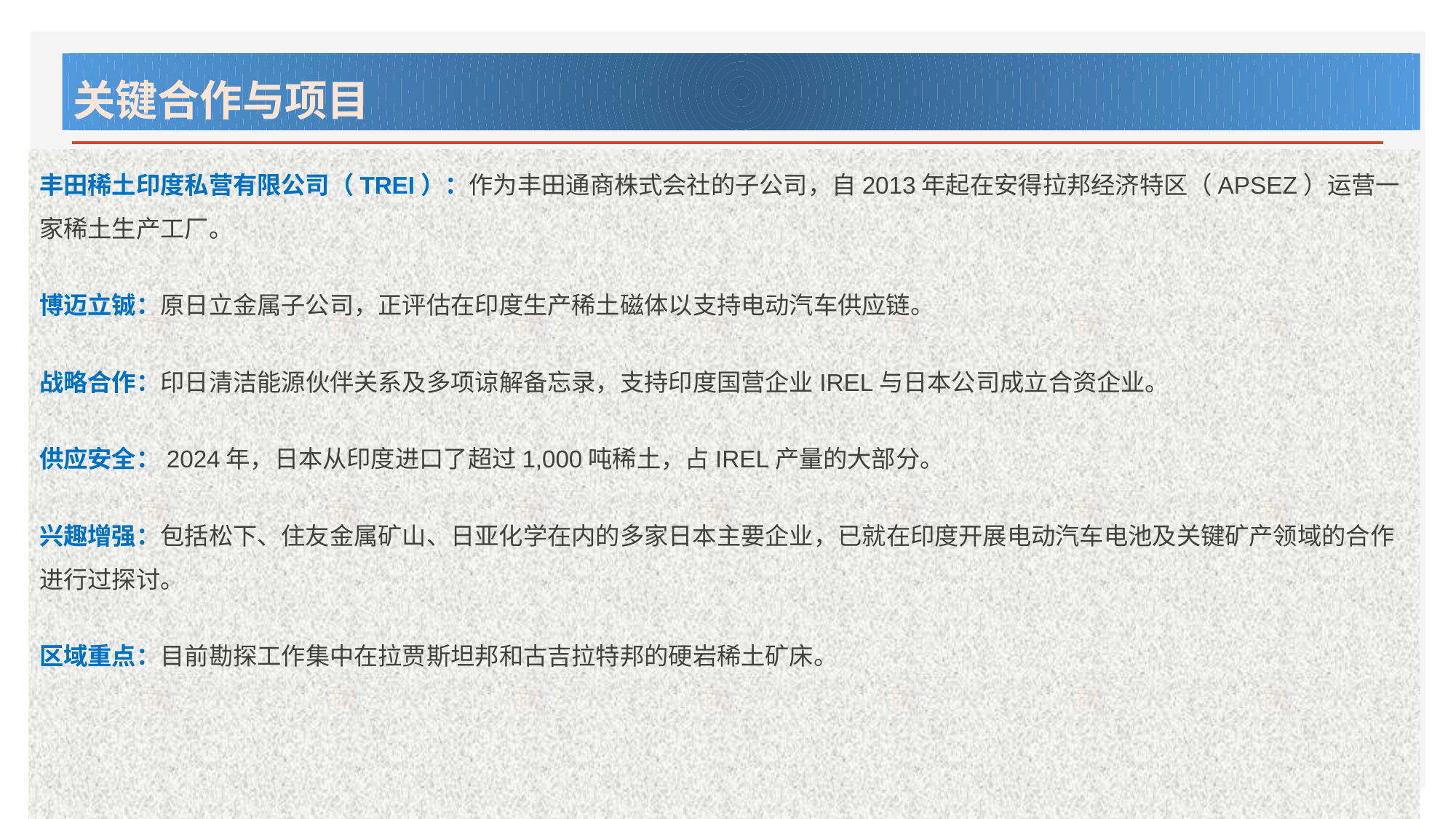

# 关键合作与项目
丰田稀土印度私营有限公司（TREI）：作为丰田通商株式会社的子公司，自2013年起在安得拉邦经济特区（APSEZ）运营一家稀土生产工厂。
博迈立铖：原日立金属子公司，正评估在印度生产稀土磁体以支持电动汽车供应链。
战略合作：印日清洁能源伙伴关系及多项谅解备忘录，支持印度国营企业IREL与日本公司成立合资企业。
供应安全：2024年，日本从印度进口了超过1,000吨稀土，占IREL产量的大部分。
兴趣增强：包括松下、住友金属矿山、日亚化学在内的多家日本主要企业，已就在印度开展电动汽车电池及关键矿产领域的合作进行过探讨。
区域重点：目前勘探工作集中在拉贾斯坦邦和古吉拉特邦的硬岩稀土矿床。